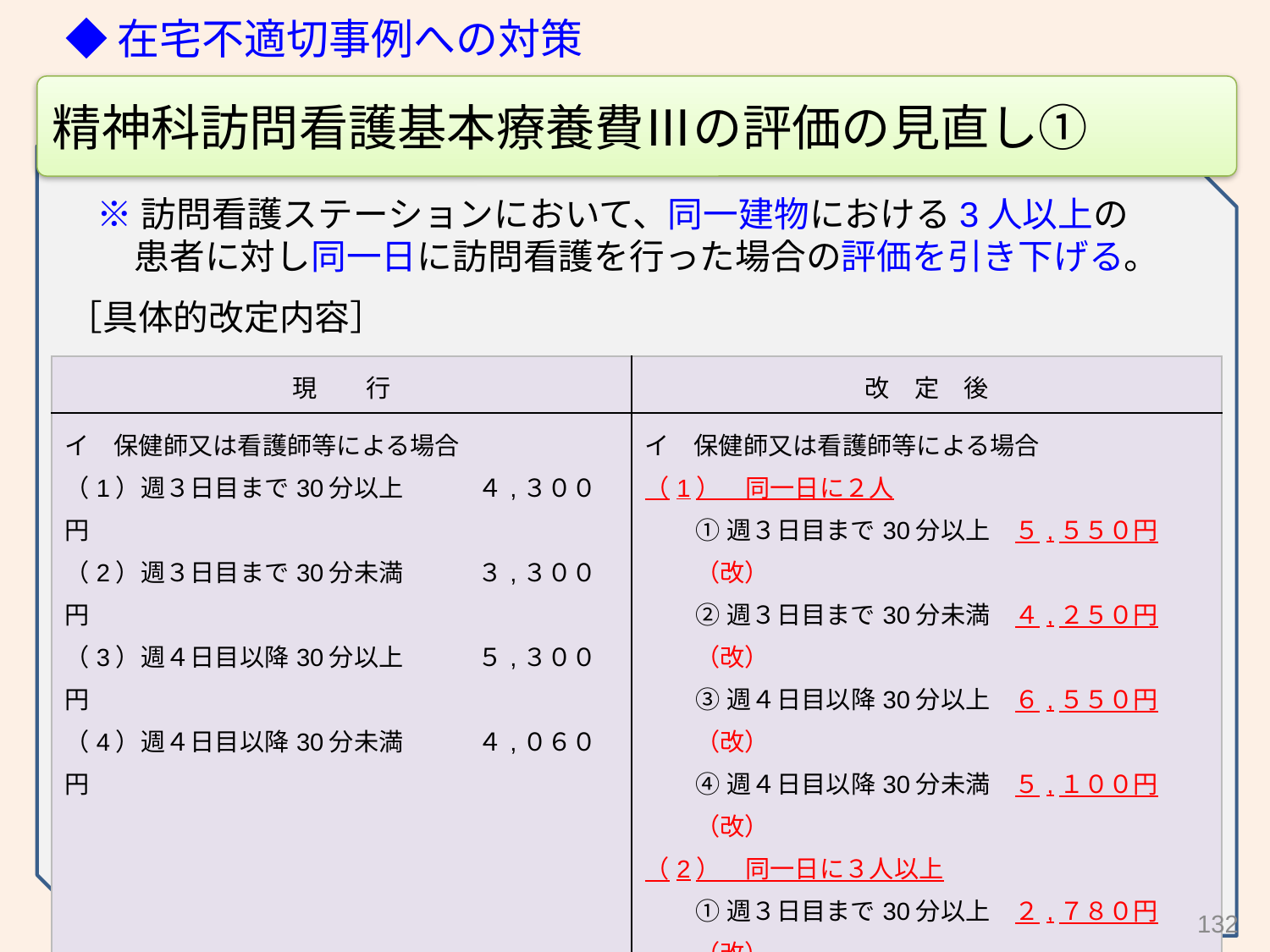

◆在宅不適切事例への対策
精神科訪問看護基本療養費Ⅲの評価の見直し①

※訪問看護ステーションにおいて、同一建物における3人以上の患者に対し同一日に訪問看護を行った場合の評価を引き下げる。
［具体的改定内容］
| 現　　行 | 改　定　後 |
| --- | --- |
| イ　保健師又は看護師等による場合 （1）週３日目まで30分以上　　　４,３００円 （2）週３日目まで30分未満　　　３,３００円 （3）週４日目以降30分以上　　　５,３００円 （4）週４日目以降30分未満　　　４,０６０円 | イ　保健師又は看護師等による場合 （1）　同一日に２人 ①週３日目まで30分以上　５,５５０円（改） ②週３日目まで30分未満　４,２５０円（改） ③週４日目以降30分以上　６,５５０円（改） ④週４日目以降30分未満　５,１００円（改） （2）　同一日に３人以上 ①週３日目まで30分以上　２,７８０円（改） ②週３日目まで30分未満　２,１３０円（改） ③週４日目以降30分以上　３,２８０円（改） ④週４日目以降30分未満　２,５５０円（改） |
132